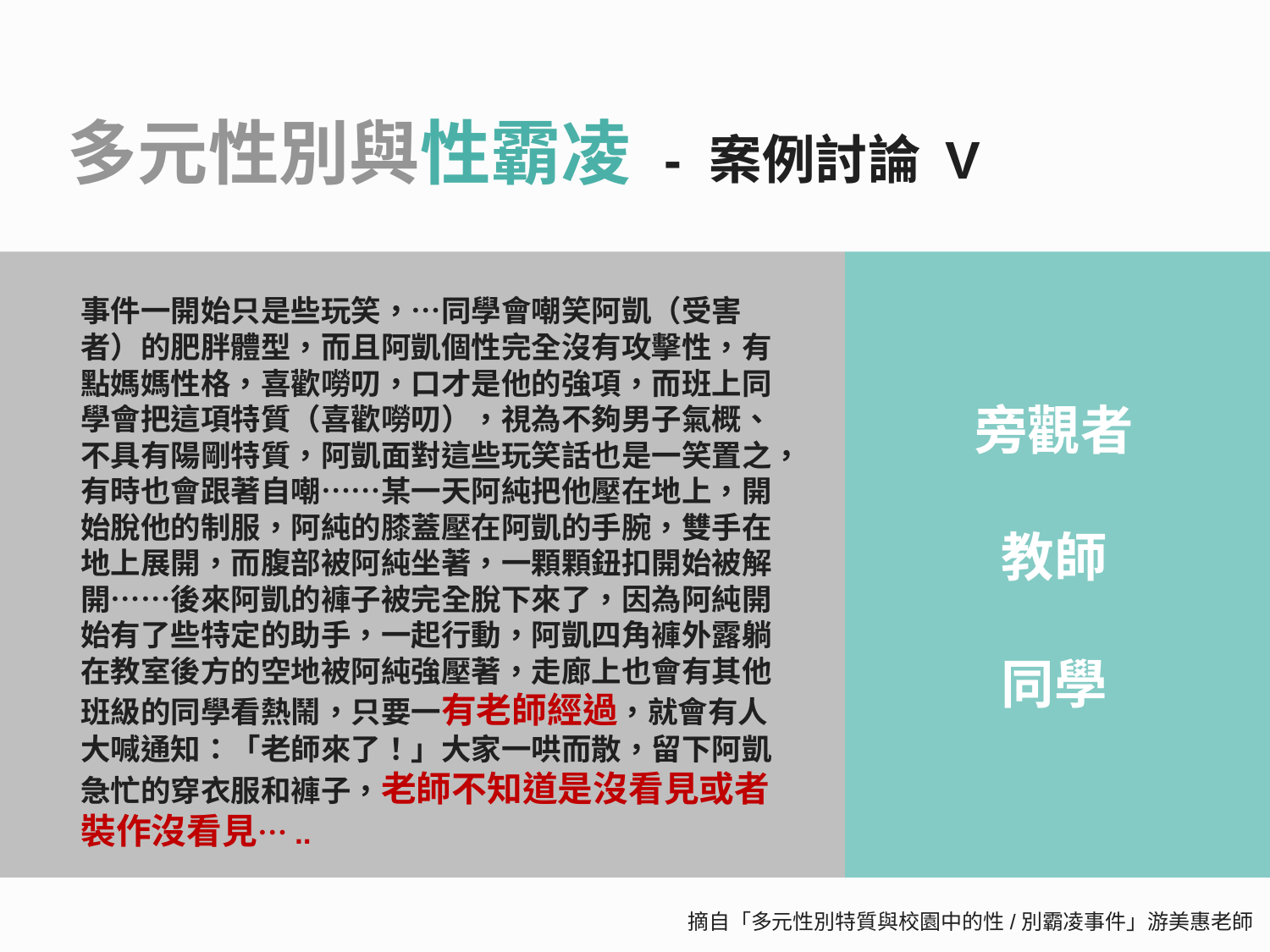

多元性別與性霸凌 - 案例討論 V

事件一開始只是些玩笑，…同學會嘲笑阿凱（受害者）的肥胖體型，而且阿凱個性完全沒有攻擊性，有點媽媽性格，喜歡嘮叨，口才是他的強項，而班上同學會把這項特質（喜歡嘮叨），視為不夠男子氣概、不具有陽剛特質，阿凱面對這些玩笑話也是一笑置之，有時也會跟著自嘲……某一天阿純把他壓在地上，開始脫他的制服，阿純的膝蓋壓在阿凱的手腕，雙手在地上展開，而腹部被阿純坐著，一顆顆鈕扣開始被解開……後來阿凱的褲子被完全脫下來了，因為阿純開始有了些特定的助手，一起行動，阿凱四角褲外露躺在教室後方的空地被阿純強壓著，走廊上也會有其他班級的同學看熱鬧，只要一有老師經過，就會有人大喊通知：「老師來了！」大家一哄而散，留下阿凱急忙的穿衣服和褲子，老師不知道是沒看見或者裝作沒看見…..
旁觀者

教師

同學
摘自「多元性別特質與校園中的性/別霸凌事件」游美惠老師